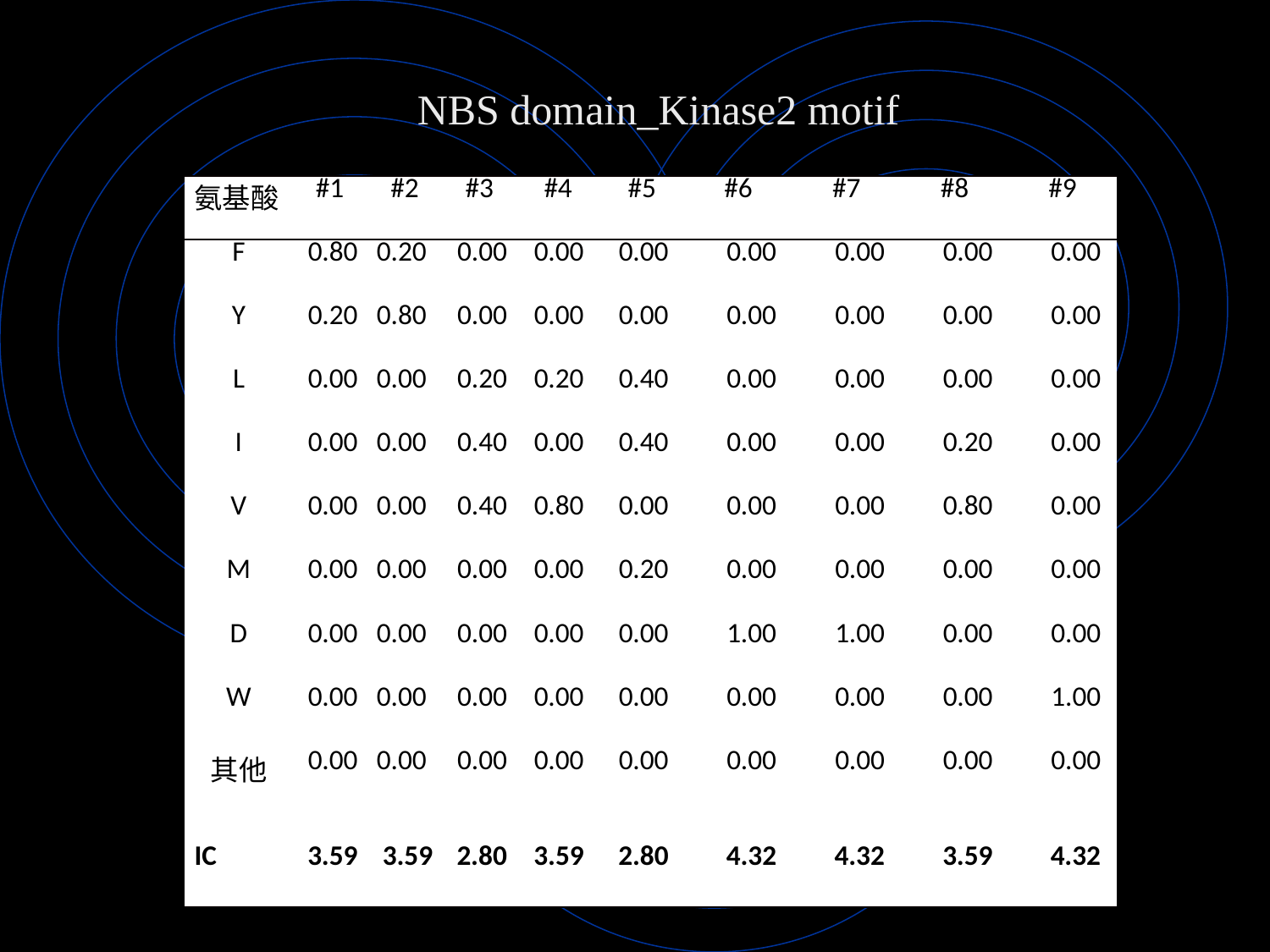

NBS domain_Kinase2 motif
| 氨基酸 | #1 | #2 | #3 | #4 | #5 | #6 | #7 | #8 | #9 |
| --- | --- | --- | --- | --- | --- | --- | --- | --- | --- |
| F | 0.80 | 0.20 | 0.00 | 0.00 | 0.00 | 0.00 | 0.00 | 0.00 | 0.00 |
| Y | 0.20 | 0.80 | 0.00 | 0.00 | 0.00 | 0.00 | 0.00 | 0.00 | 0.00 |
| L | 0.00 | 0.00 | 0.20 | 0.20 | 0.40 | 0.00 | 0.00 | 0.00 | 0.00 |
| I | 0.00 | 0.00 | 0.40 | 0.00 | 0.40 | 0.00 | 0.00 | 0.20 | 0.00 |
| V | 0.00 | 0.00 | 0.40 | 0.80 | 0.00 | 0.00 | 0.00 | 0.80 | 0.00 |
| M | 0.00 | 0.00 | 0.00 | 0.00 | 0.20 | 0.00 | 0.00 | 0.00 | 0.00 |
| D | 0.00 | 0.00 | 0.00 | 0.00 | 0.00 | 1.00 | 1.00 | 0.00 | 0.00 |
| W | 0.00 | 0.00 | 0.00 | 0.00 | 0.00 | 0.00 | 0.00 | 0.00 | 1.00 |
| 其他 | 0.00 | 0.00 | 0.00 | 0.00 | 0.00 | 0.00 | 0.00 | 0.00 | 0.00 |
|  |  |  |  |  |  |  |  |  |  |
| IC | 3.59 | 3.59 | 2.80 | 3.59 | 2.80 | 4.32 | 4.32 | 3.59 | 4.32 |